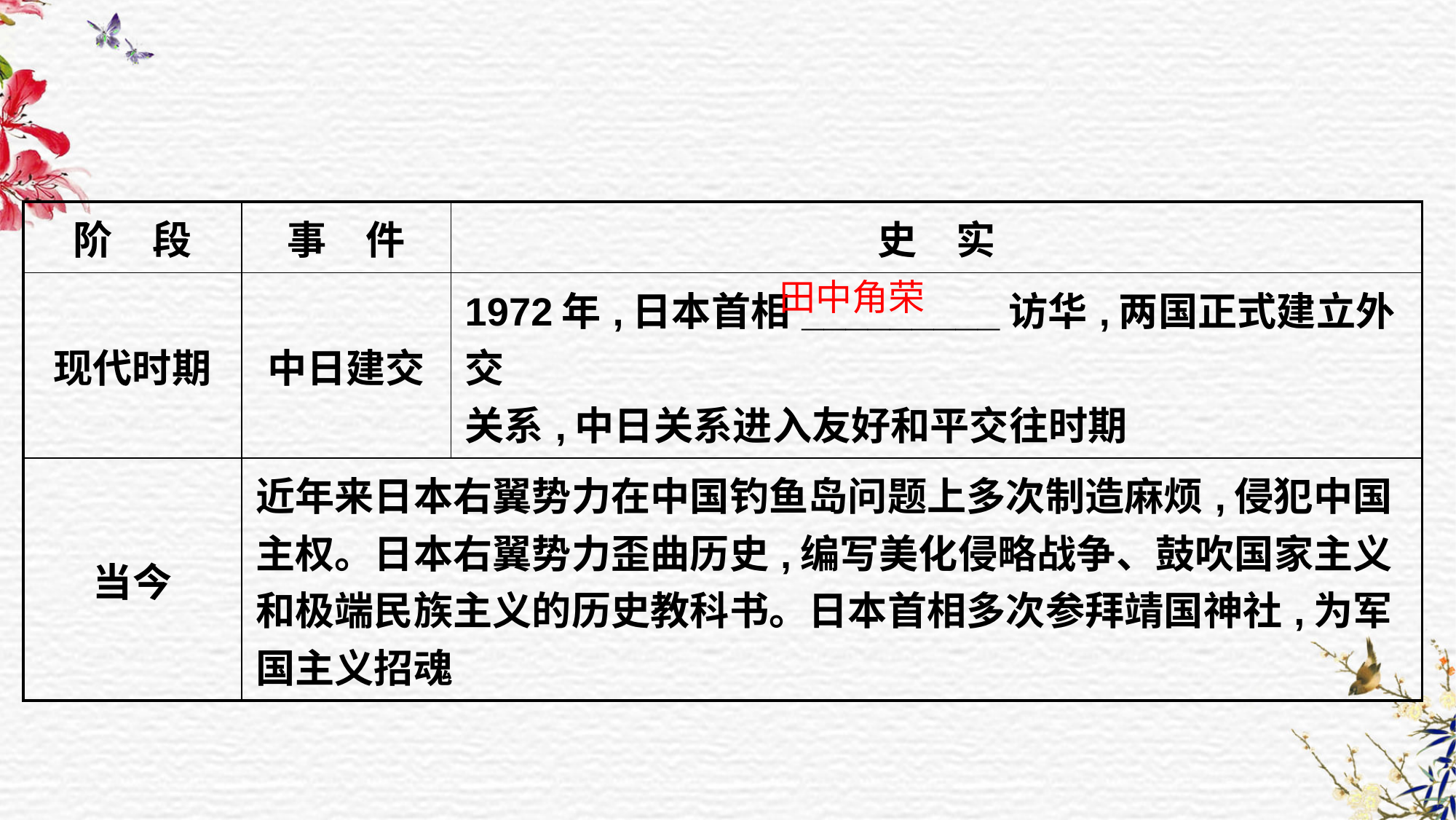

| 阶　段 | 事　件 | 史　实 |
| --- | --- | --- |
| 现代时期 | 中日建交 | 1972年,日本首相\_\_\_\_\_\_\_\_\_访华,两国正式建立外交 关系,中日关系进入友好和平交往时期 |
| 当今 | 近年来日本右翼势力在中国钓鱼岛问题上多次制造麻烦,侵犯中国主权。日本右翼势力歪曲历史,编写美化侵略战争、鼓吹国家主义和极端民族主义的历史教科书。日本首相多次参拜靖国神社,为军国主义招魂 |  |
田中角荣